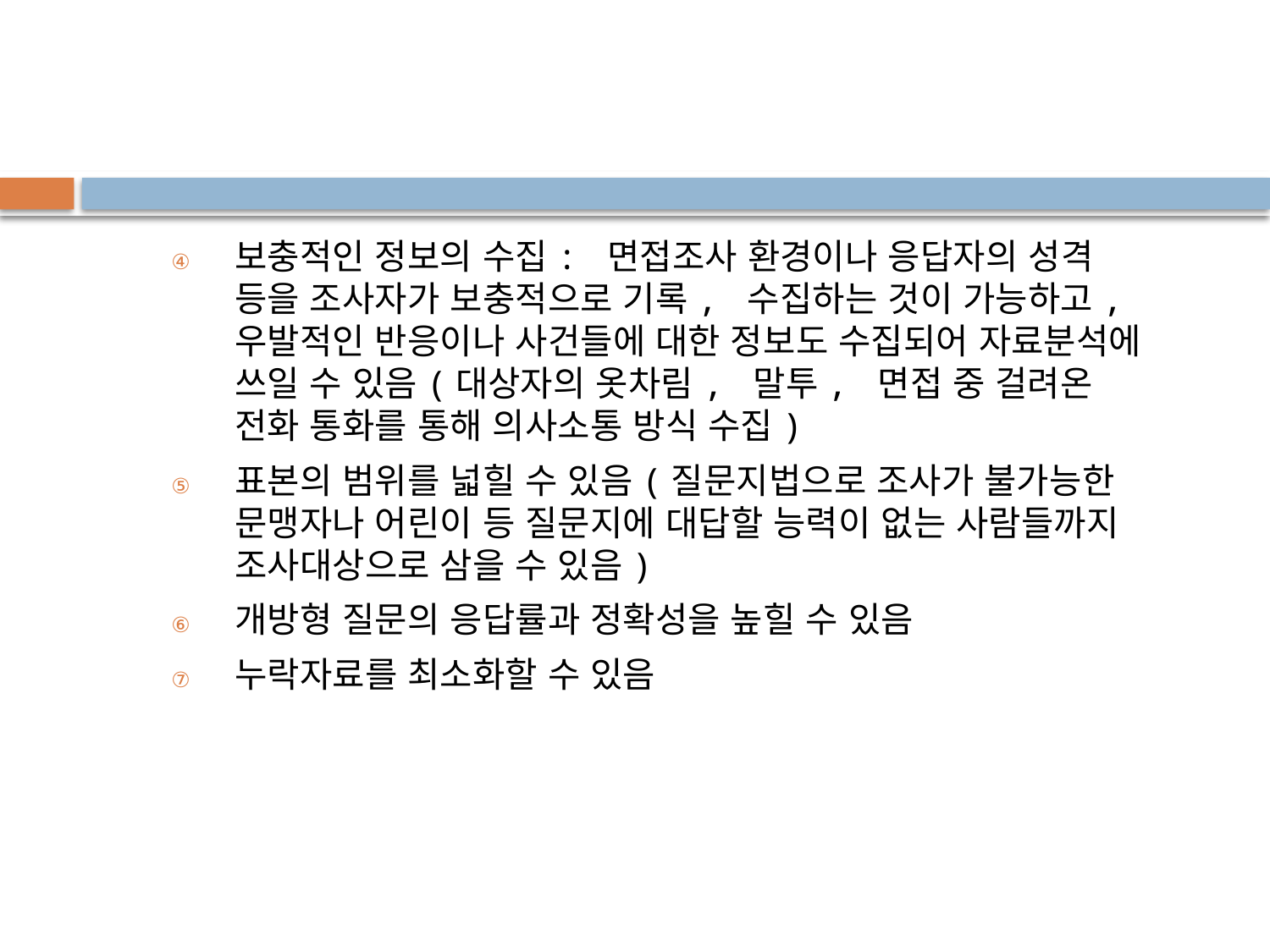

보충적인 정보의 수집: 면접조사 환경이나 응답자의 성격 등을 조사자가 보충적으로 기록, 수집하는 것이 가능하고, 우발적인 반응이나 사건들에 대한 정보도 수집되어 자료분석에 쓰일 수 있음(대상자의 옷차림, 말투, 면접 중 걸려온 전화 통화를 통해 의사소통 방식 수집)
표본의 범위를 넓힐 수 있음(질문지법으로 조사가 불가능한 문맹자나 어린이 등 질문지에 대답할 능력이 없는 사람들까지 조사대상으로 삼을 수 있음)
개방형 질문의 응답률과 정확성을 높힐 수 있음
누락자료를 최소화할 수 있음